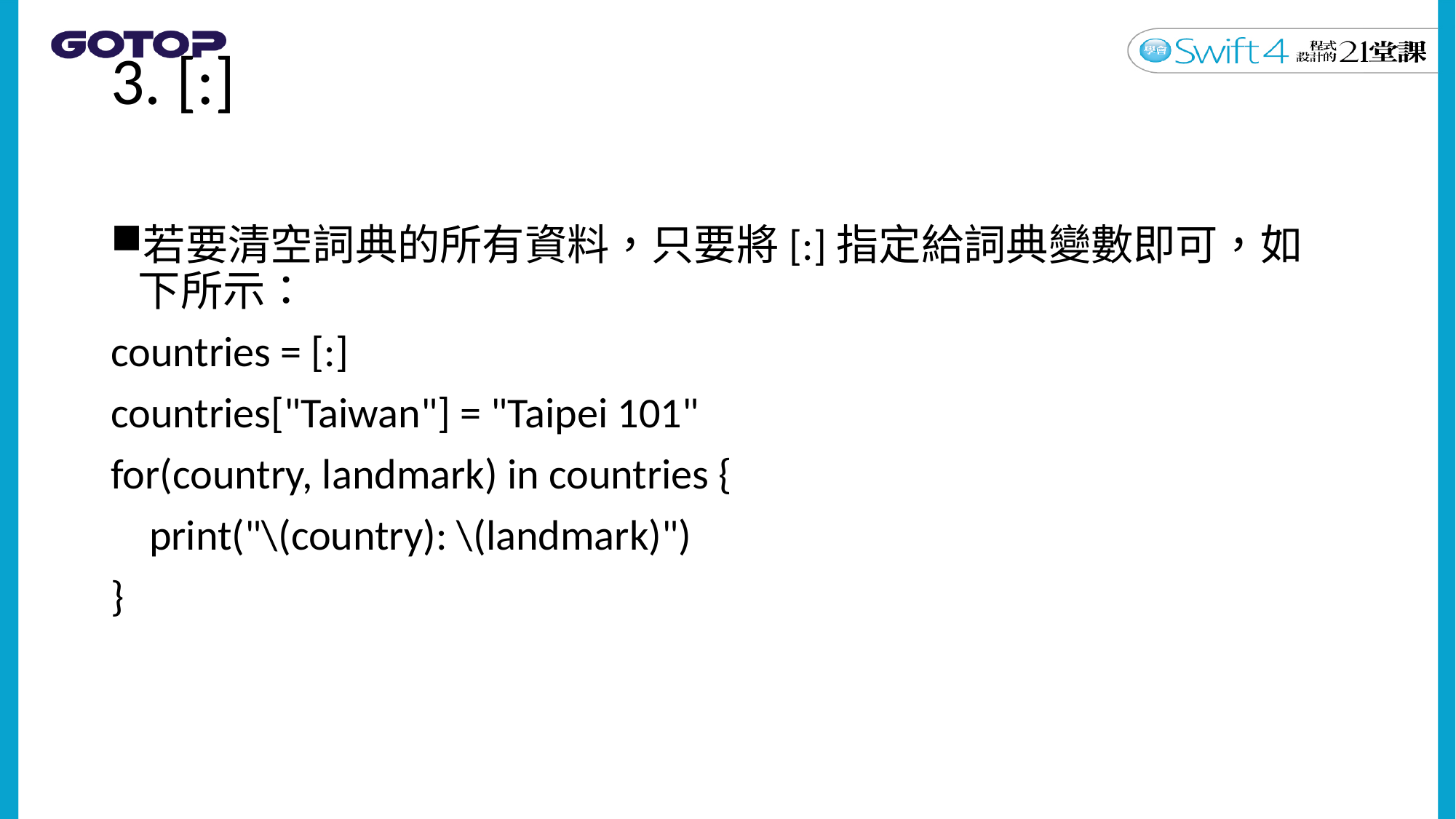

# 3. [:]
若要清空詞典的所有資料，只要將[:]指定給詞典變數即可，如下所示：
countries = [:]
countries["Taiwan"] = "Taipei 101"
for(country, landmark) in countries {
    print("\(country): \(landmark)")
}